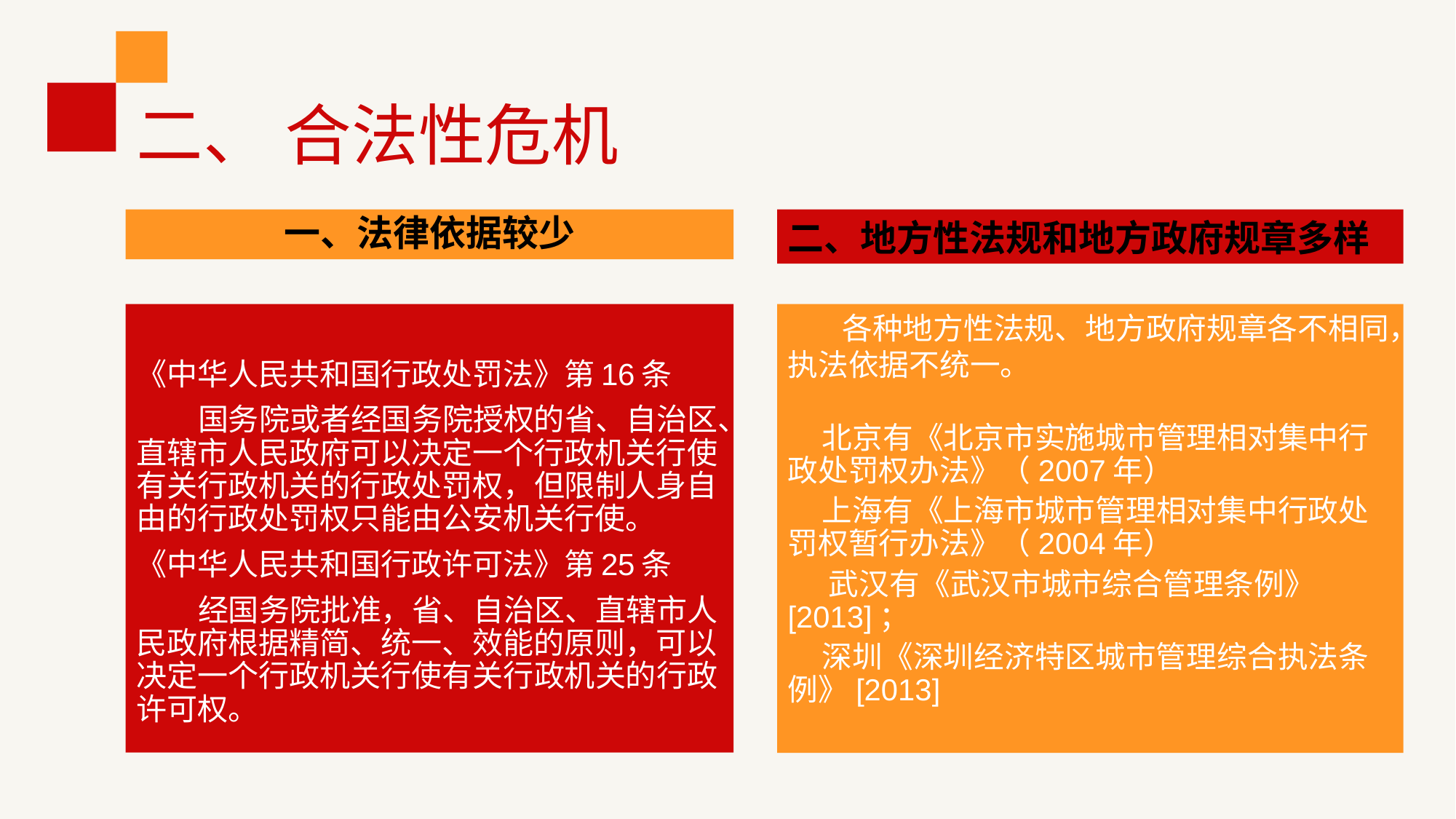

# 二、 合法性危机
一、法律依据较少
二、地方性法规和地方政府规章多样

《中华人民共和国行政处罚法》第16条
        国务院或者经国务院授权的省、自治区、直辖市人民政府可以决定一个行政机关行使有关行政机关的行政处罚权，但限制人身自由的行政处罚权只能由公安机关行使。
《中华人民共和国行政许可法》第25条
        经国务院批准，省、自治区、直辖市人民政府根据精简、统一、效能的原则，可以决定一个行政机关行使有关行政机关的行政许可权。

       各种地方性法规、地方政府规章各不相同，执法依据不统一。

    北京有《北京市实施城市管理相对集中行政处罚权办法》（2007年）
    上海有《上海市城市管理相对集中行政处罚权暂行办法》（2004年）
     武汉有《武汉市城市综合管理条例》[2013]；
    深圳《深圳经济特区城市管理综合执法条例》[2013]